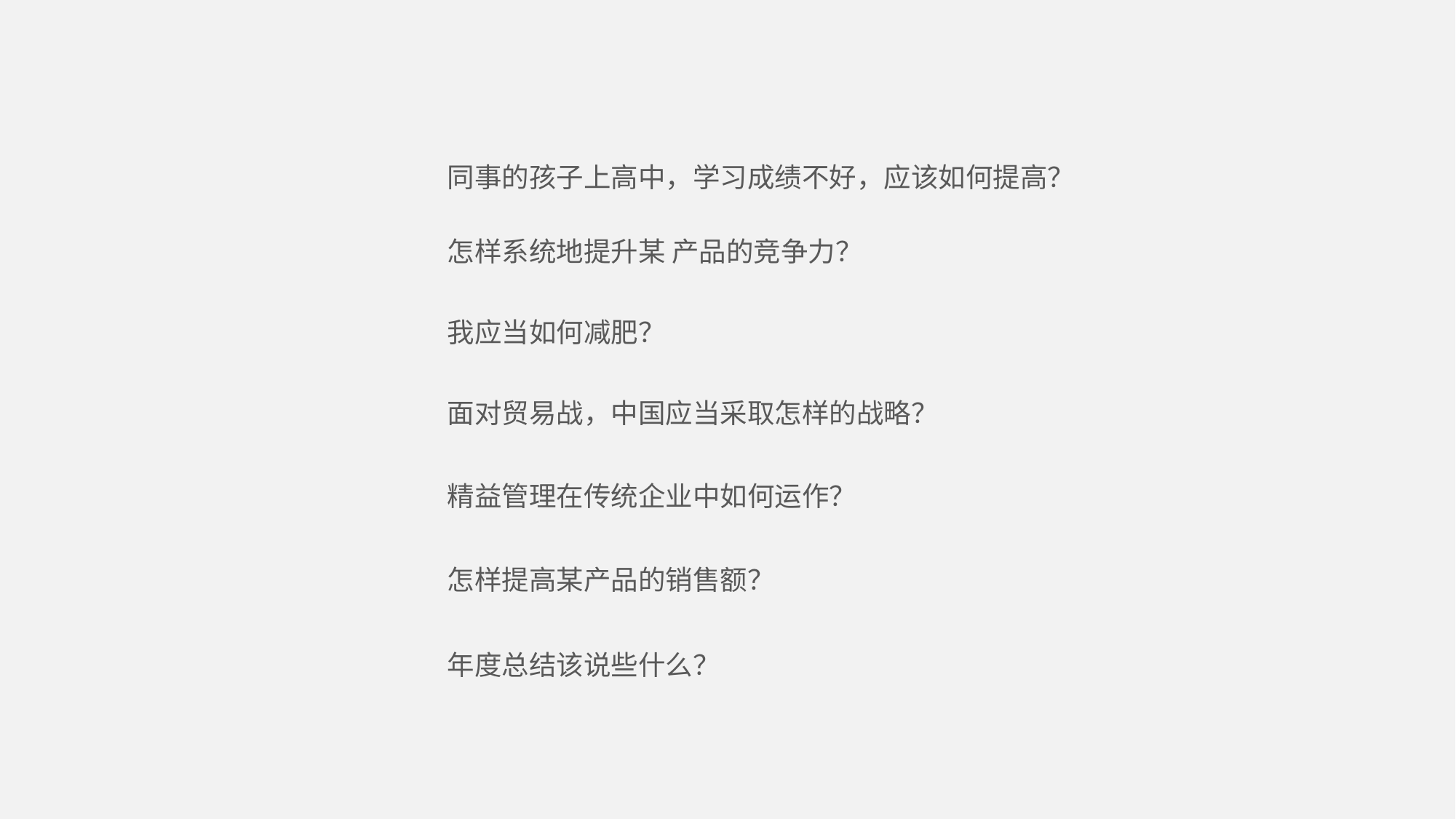

同事的孩子上高中，学习成绩不好，应该如何提高？
怎样系统地提升某 产品的竞争力？
我应当如何减肥？
面对贸易战，中国应当采取怎样的战略？
精益管理在传统企业中如何运作？
怎样提高某产品的销售额？
年度总结该说些什么？